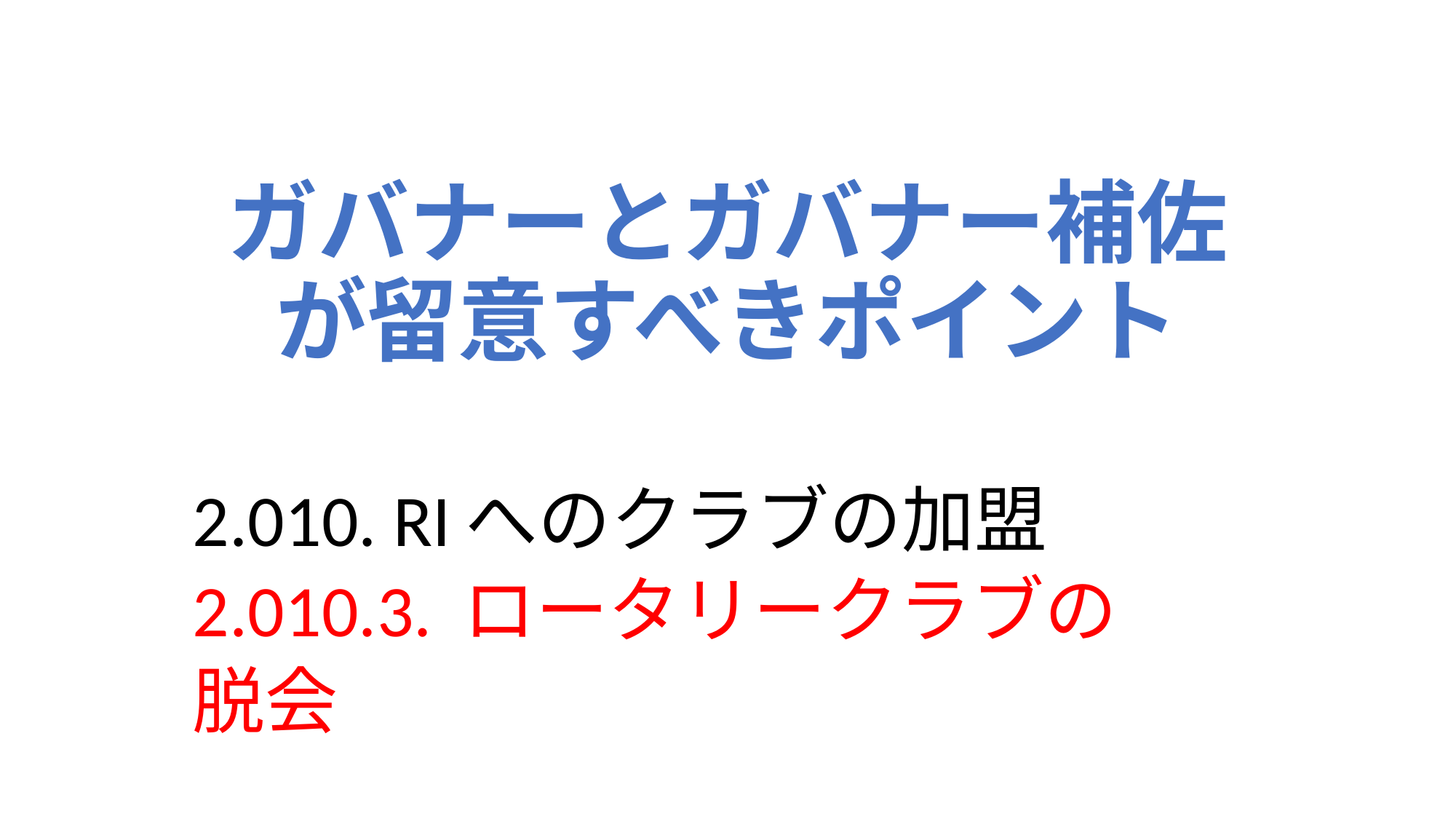

# ガバナーとガバナー補佐が留意すべきポイント
2.010. RIへのクラブの加盟
2.010.3. ロータリークラブの
脱会